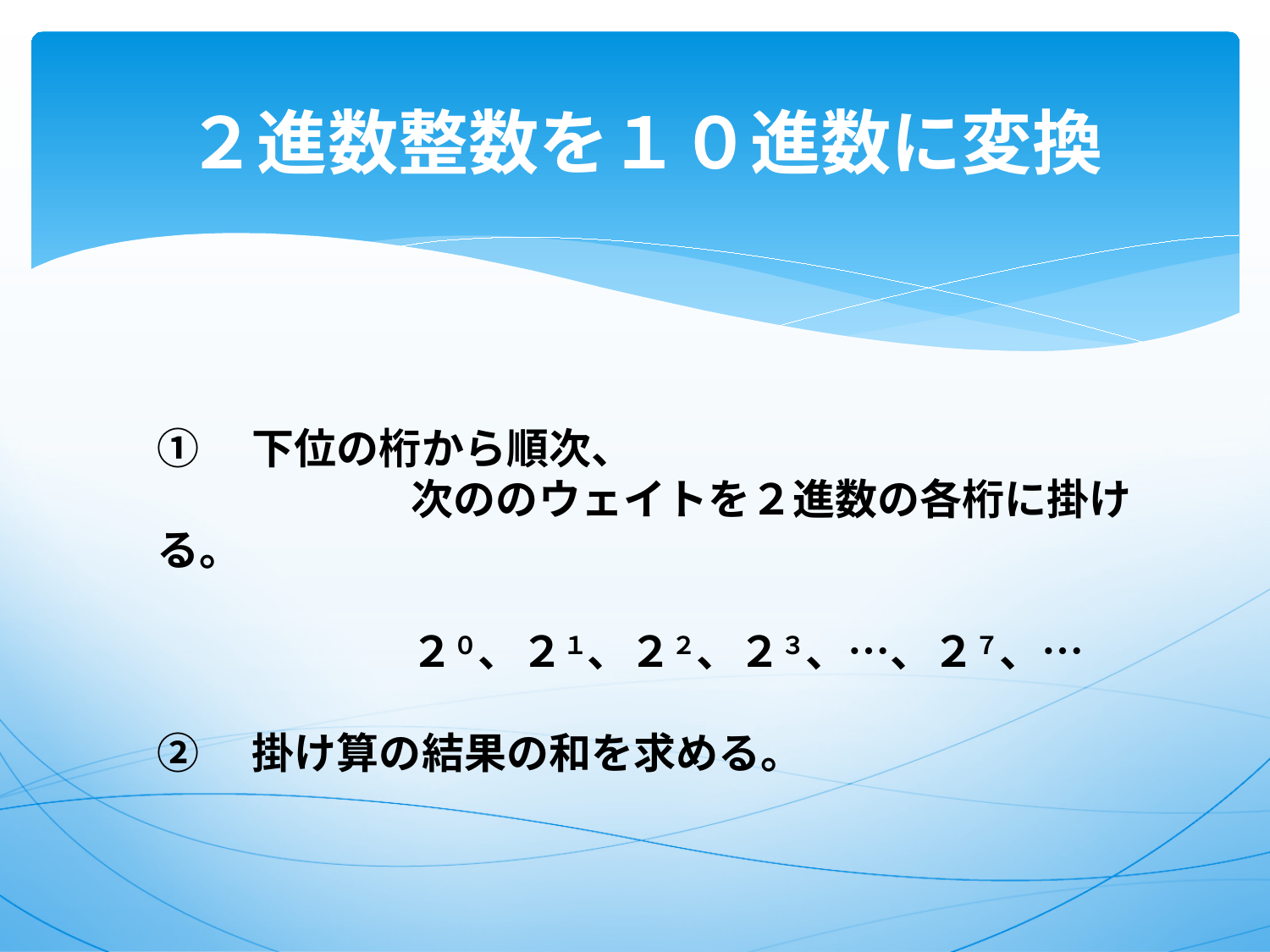

# ２進数整数を１０進数に変換
①　下位の桁から順次、
　　　　　　次ののウェイトを２進数の各桁に掛ける。

　　　　　　２０、２１、２２、２３、…、２７、…

②　掛け算の結果の和を求める。